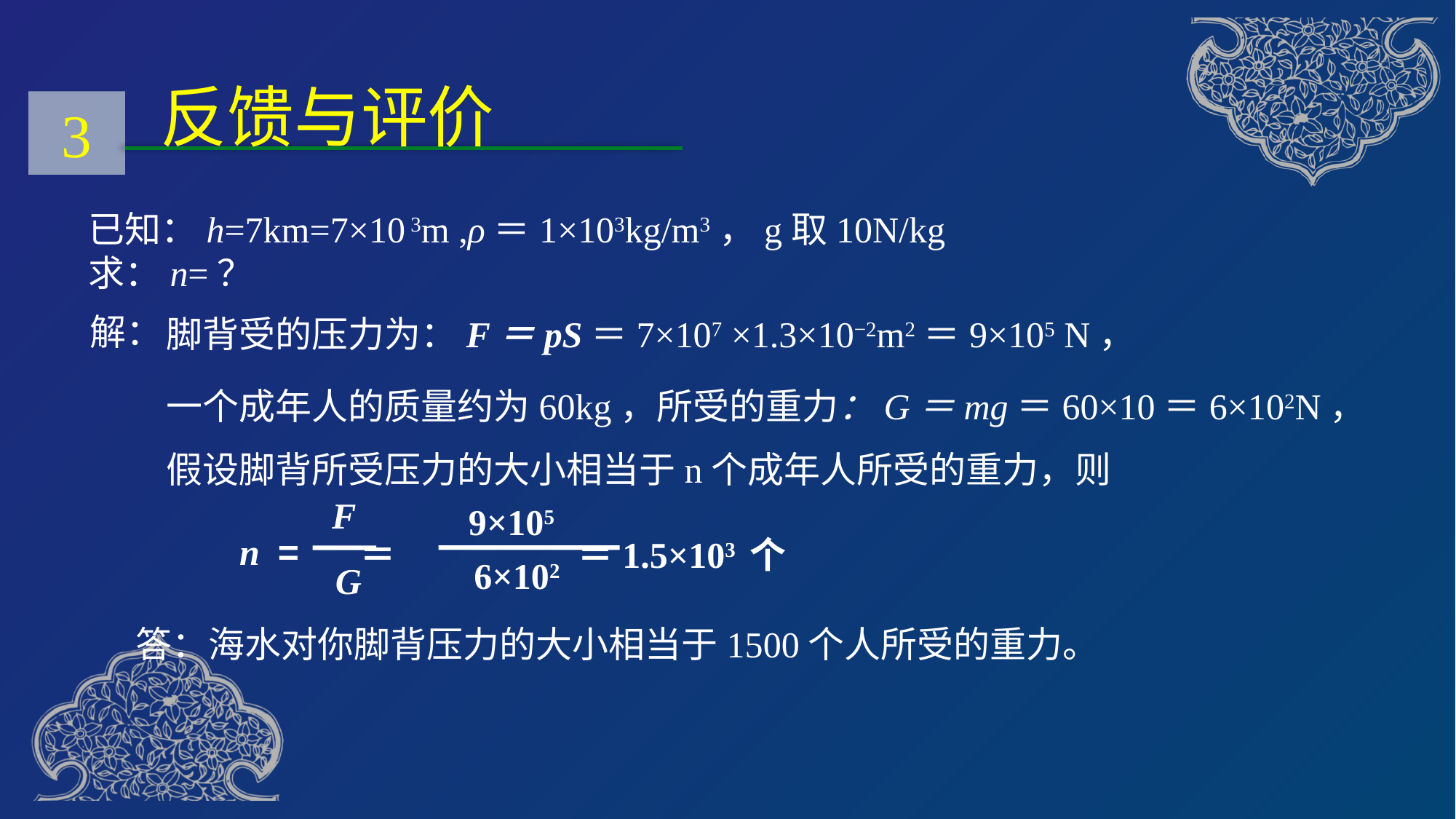

反馈与评价

3
已知：h=7km=7×10 3m ,ρ＝1×103kg/m3，g取10N/kg
求：n=？
解：
脚背受的压力为：F＝pS＝7×107 ×1.3×10−2m2＝9×105 N，
一个成年人的质量约为60kg，所受的重力：G＝mg＝60×10＝6×102N，
假设脚背所受压力的大小相当于n个成年人所受的重力，则

F
n  =

G
9×105

6×102
                                       ＝                       ＝1.5×103 个
答：海水对你脚背压力的大小相当于1500个人所受的重力。